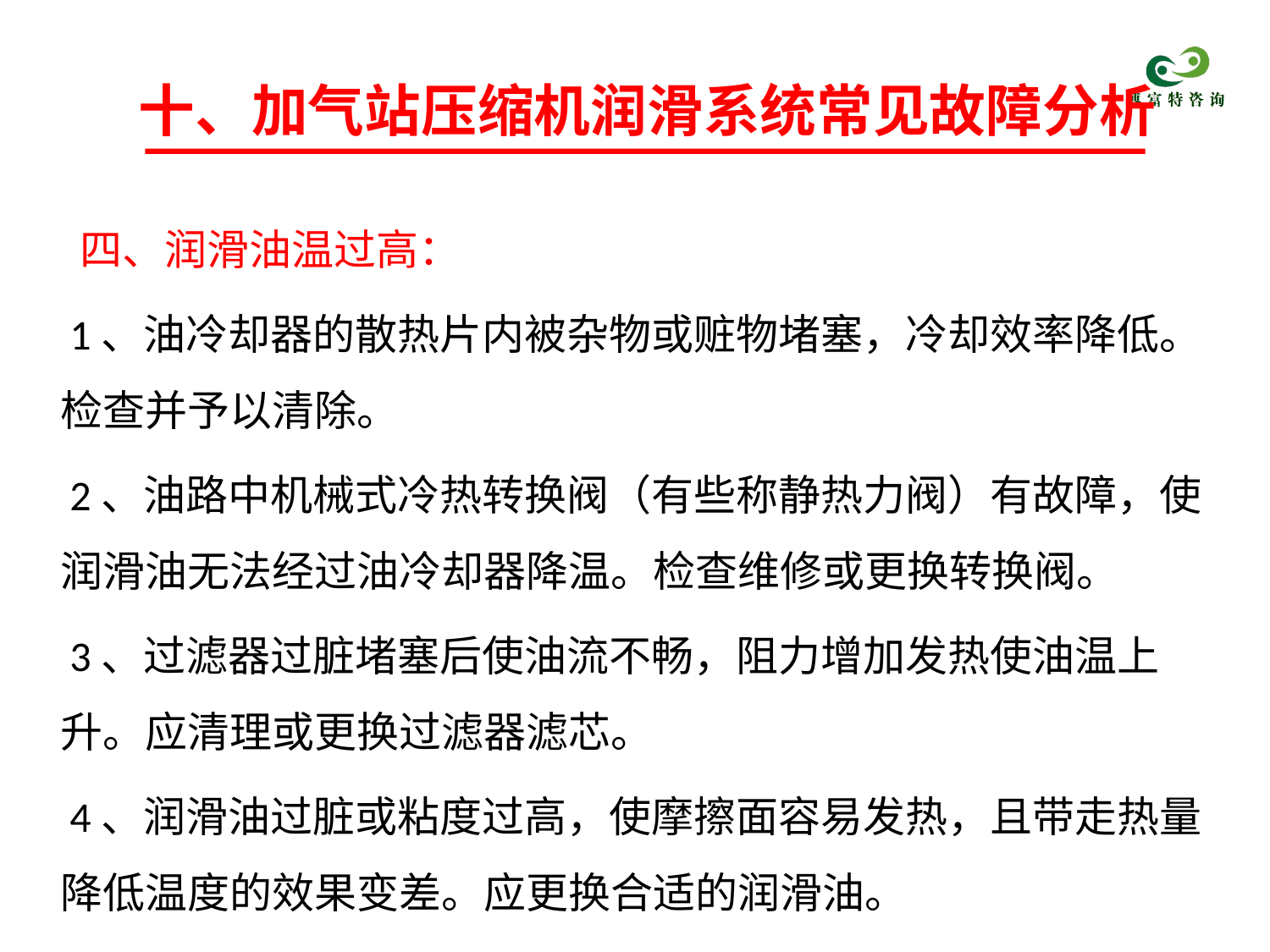

# 十、加气站压缩机润滑系统常见故障分析

      四、润滑油温过高：
      1、油冷却器的散热片内被杂物或赃物堵塞，冷却效率降低。检查并予以清除。
      2、油路中机械式冷热转换阀（有些称静热力阀）有故障，使润滑油无法经过油冷却器降温。检查维修或更换转换阀。
      3、过滤器过脏堵塞后使油流不畅，阻力增加发热使油温上升。应清理或更换过滤器滤芯。
      4、润滑油过脏或粘度过高，使摩擦面容易发热，且带走热量降低温度的效果变差。应更换合适的润滑油。